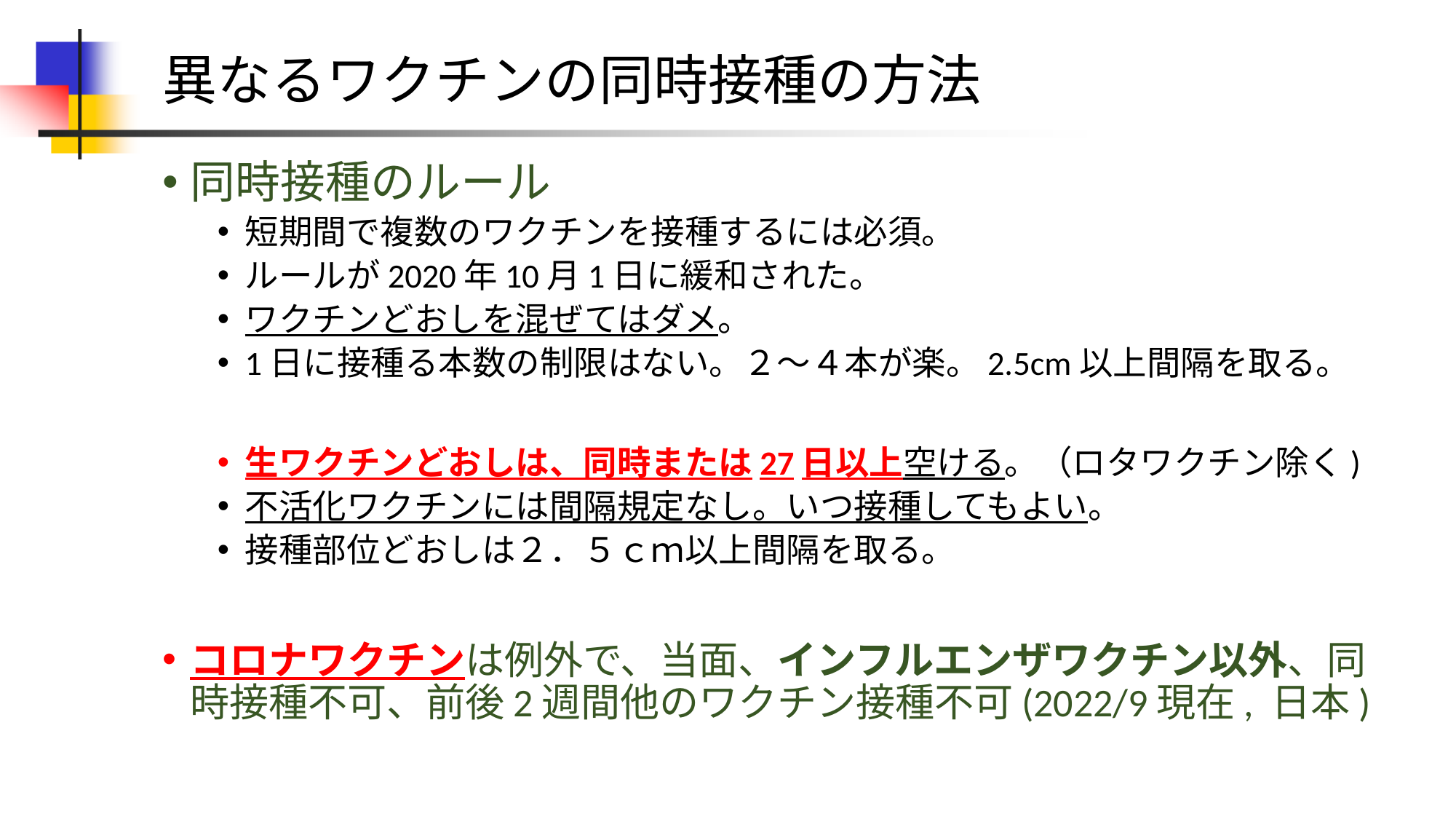

# 異なるワクチンの同時接種の方法
同時接種のルール
短期間で複数のワクチンを接種するには必須。
ルールが2020年10月1日に緩和された。
ワクチンどおしを混ぜてはダメ。
1日に接種る本数の制限はない。２～４本が楽。2.5cm以上間隔を取る。

生ワクチンどおしは、同時または27日以上空ける。（ロタワクチン除く)
不活化ワクチンには間隔規定なし。いつ接種してもよい。
接種部位どおしは２．５ｃｍ以上間隔を取る。

コロナワクチンは例外で、当面、インフルエンザワクチン以外、同時接種不可、前後2週間他のワクチン接種不可(2022/9現在, 日本)